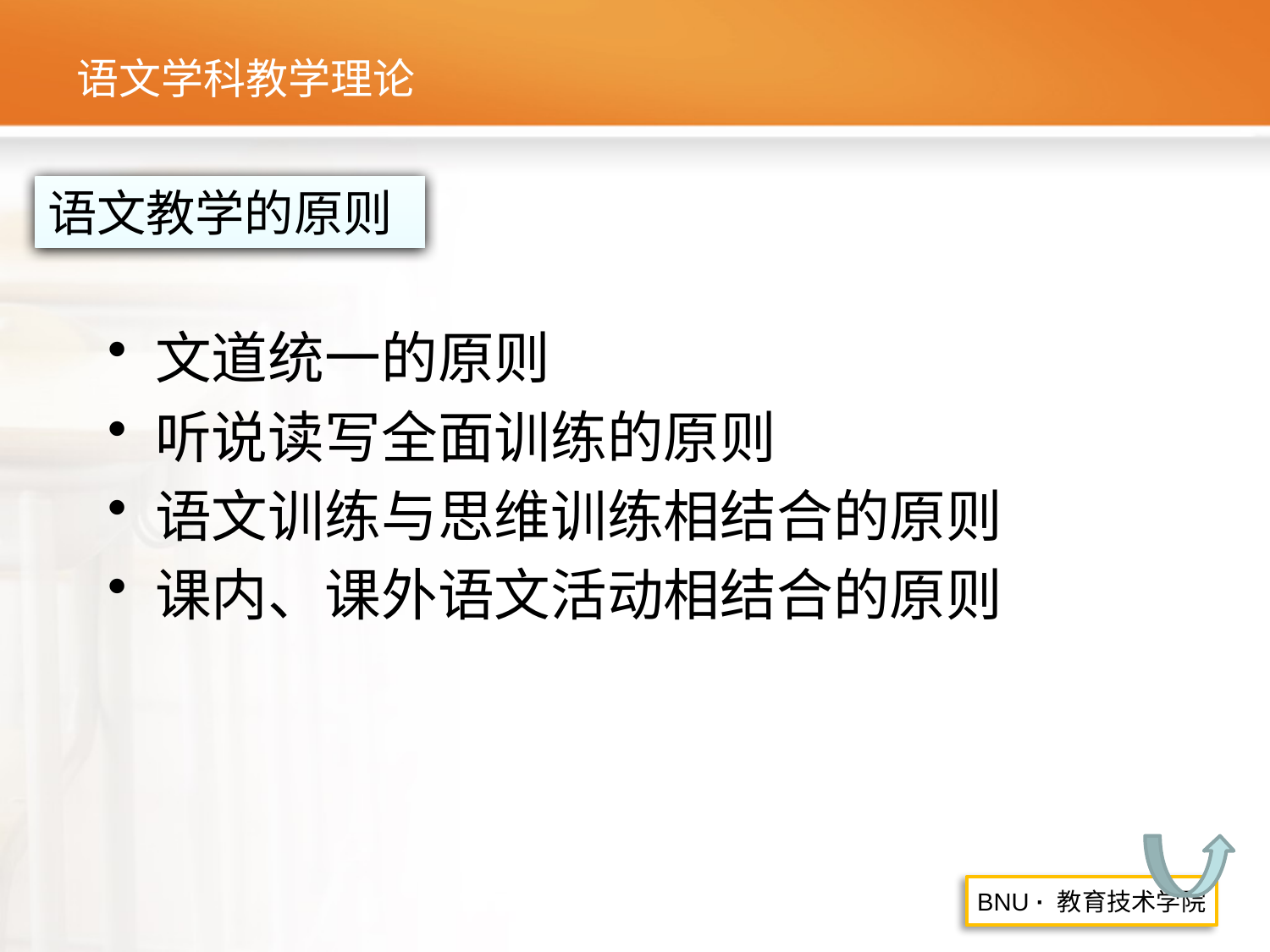

# 语文学科教学理论
语文教学的原则
文道统一的原则
听说读写全面训练的原则
语文训练与思维训练相结合的原则
课内、课外语文活动相结合的原则